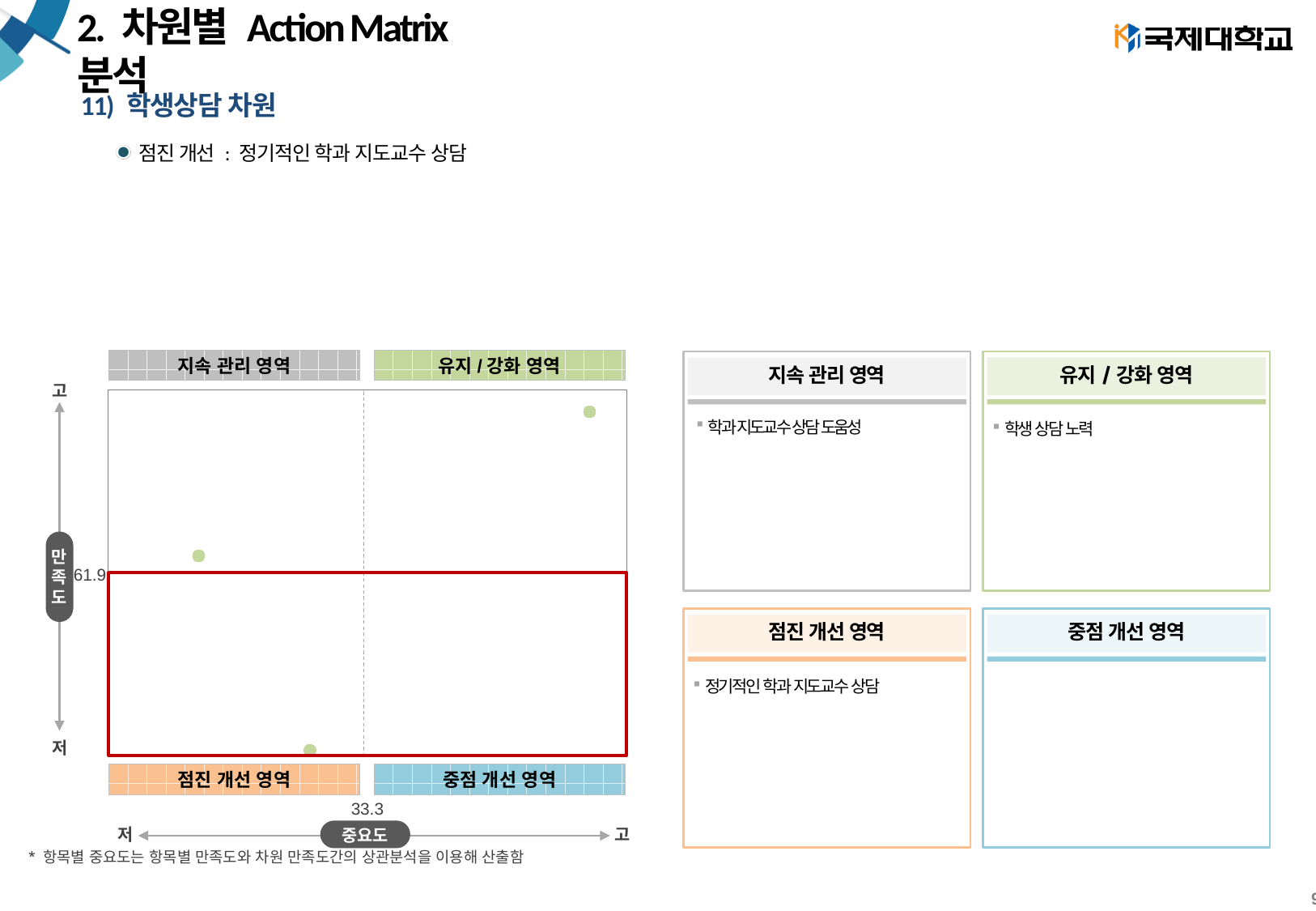

# 2. 차원별 Action Matrix 분석
11) 학생상담 차원
점진 개선 : 정기적인 학과 지도교수 상담

### Chart

| Category | Y축 |
|---|---|
지속 관리 영역
유지/강화 영역

지속 관리 영역

유지/강화 영역

고
만
족
도
저

학생 상담 노력
학과 지도교수 상담 도움성
61.9

점진 개선 영역

중점 개선 영역

정기적인 학과 지도교수 상담

점진 개선 영역
중점 개선 영역
33.3
중요도
저
고
* 항목별 중요도는 항목별 만족도와 차원 만족도간의 상관분석을 이용해 산출함